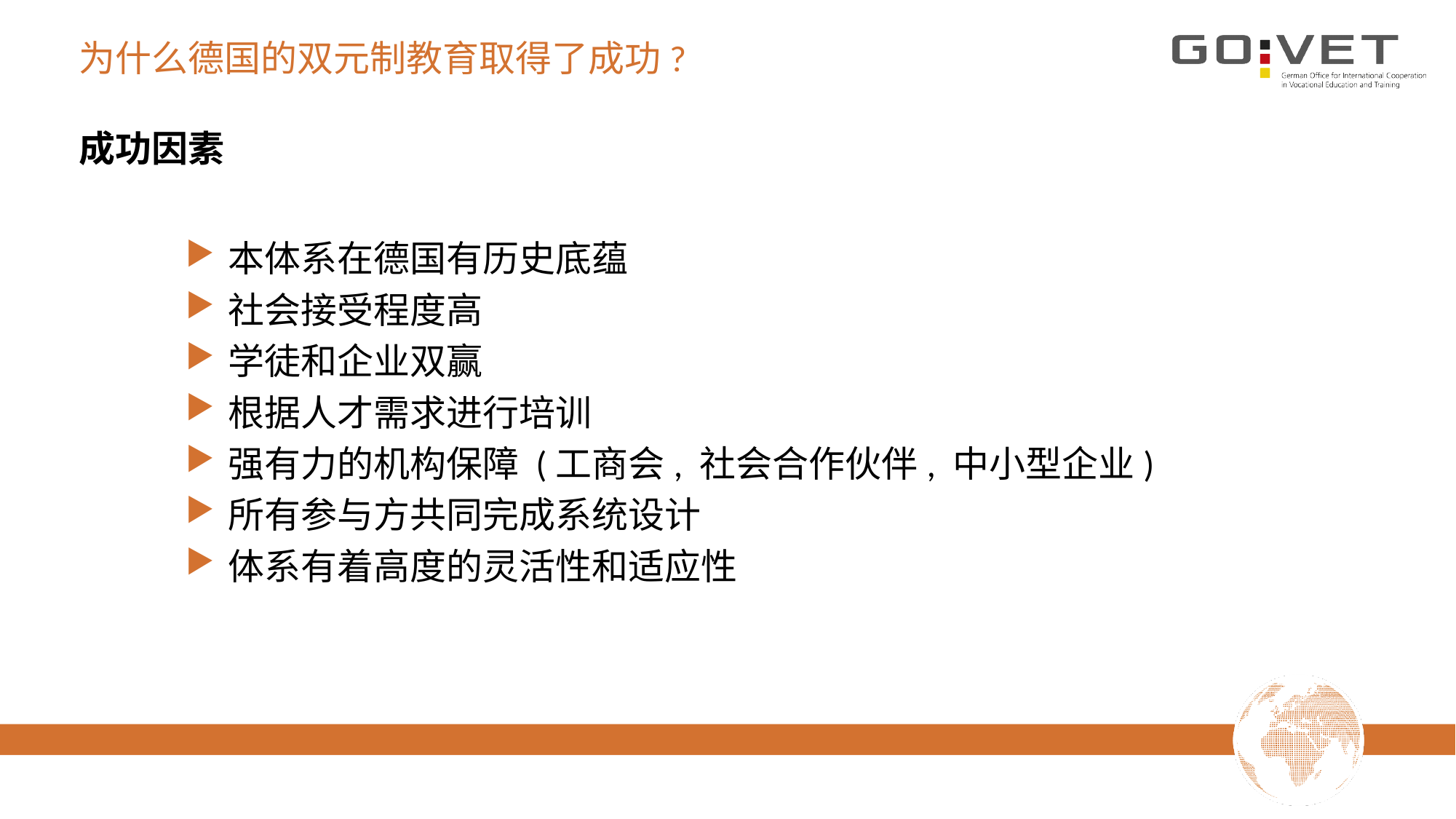

# 为什么德国的双元制教育取得了成功?
成功因素

本体系在德国有历史底蕴
社会接受程度高
学徒和企业双赢
根据人才需求进行培训
强有力的机构保障 (工商会, 社会合作伙伴, 中小型企业)
所有参与方共同完成系统设计
体系有着高度的灵活性和适应性